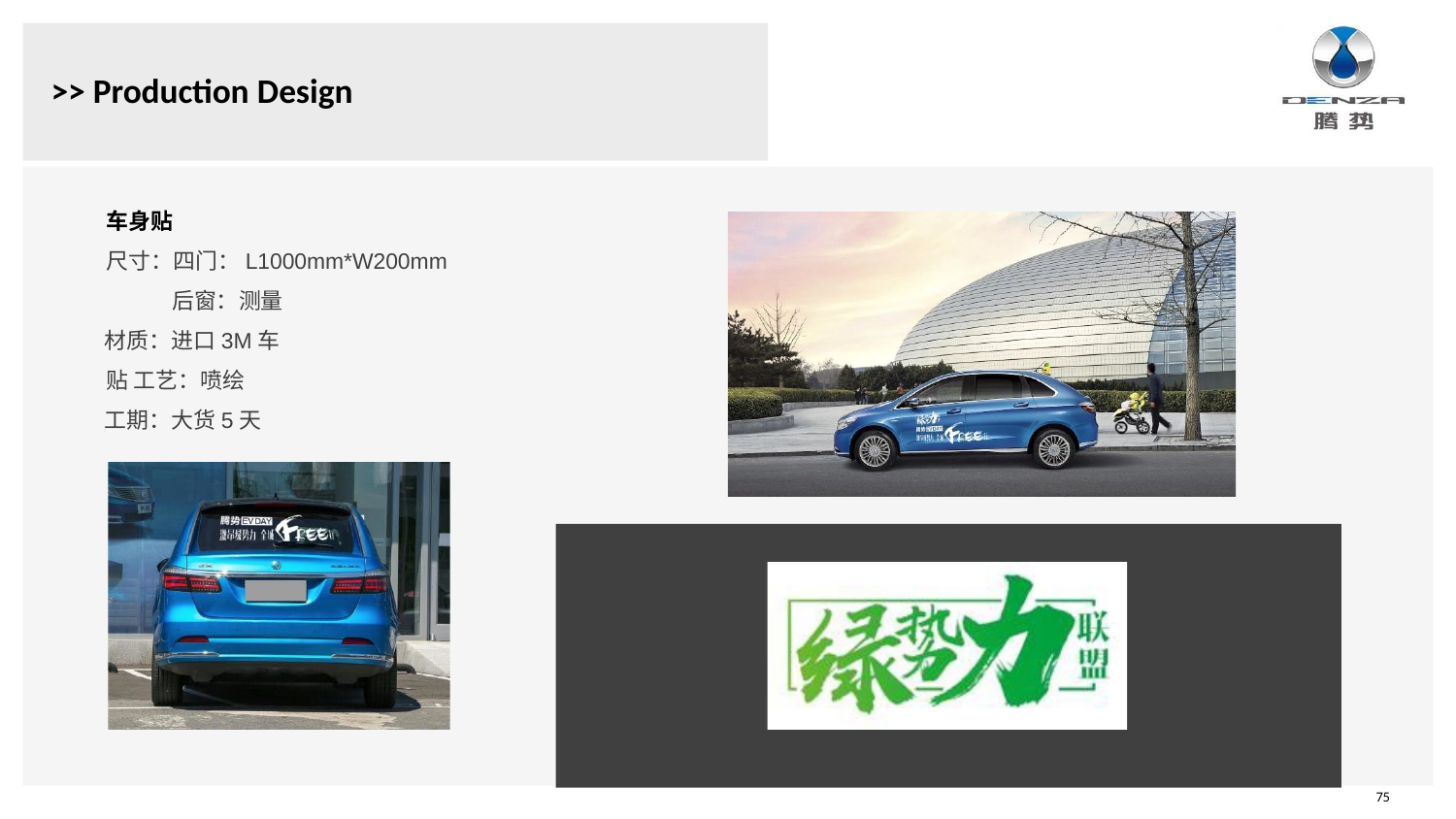

# >> Production Design

车身贴
尺寸：四门：L1000mm*W200mm  后窗：测量
材质：进口3M车贴 工艺：喷绘
工期：大货5天

75